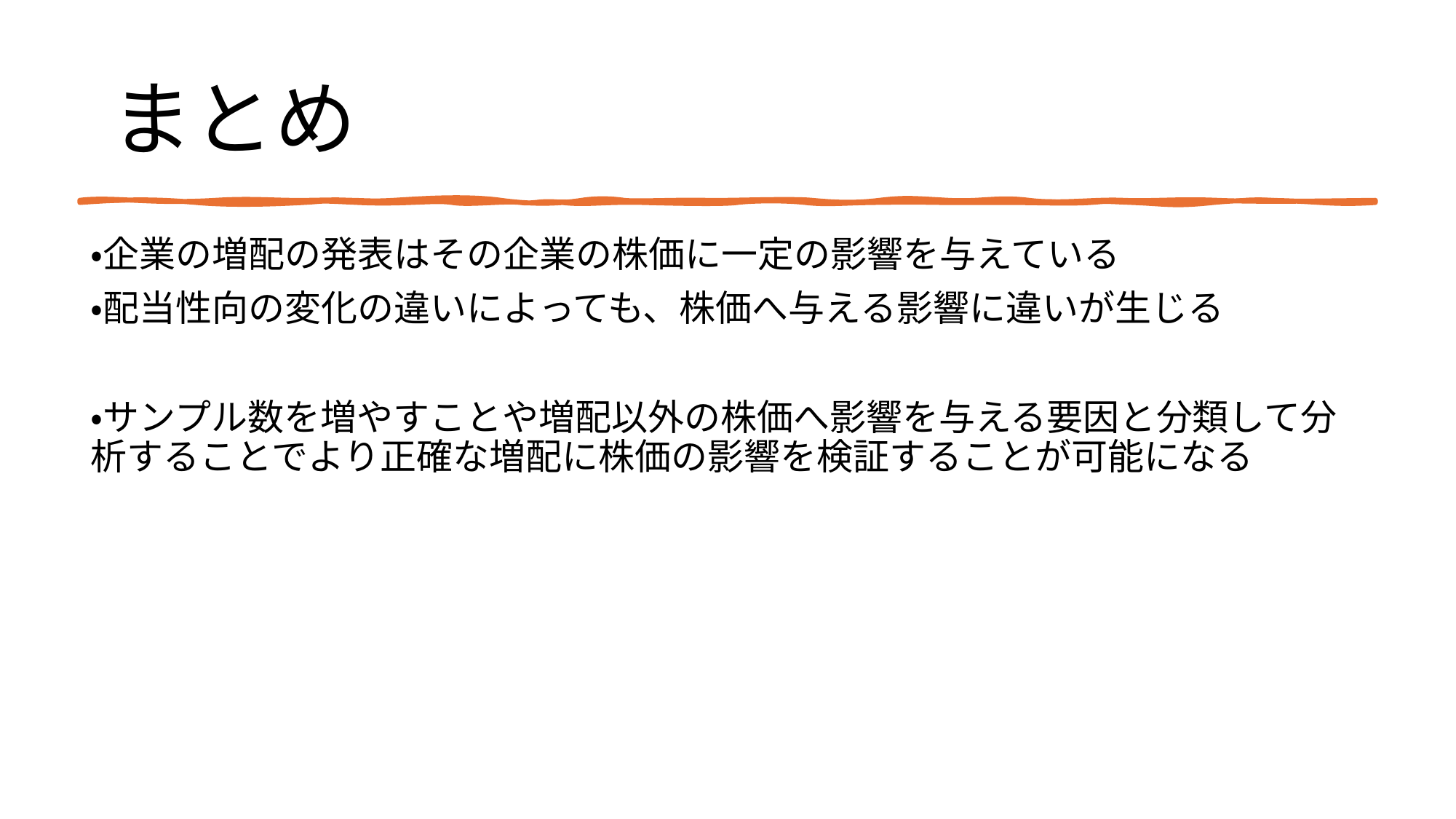

# まとめ

・企業の増配の発表はその企業の株価に一定の影響を与えている
・配当性向の変化の違いによっても、株価へ与える影響に違いが生じる

・サンプル数を増やすことや増配以外の株価へ影響を与える要因と分類して分析することでより正確な増配に株価の影響を検証することが可能になる